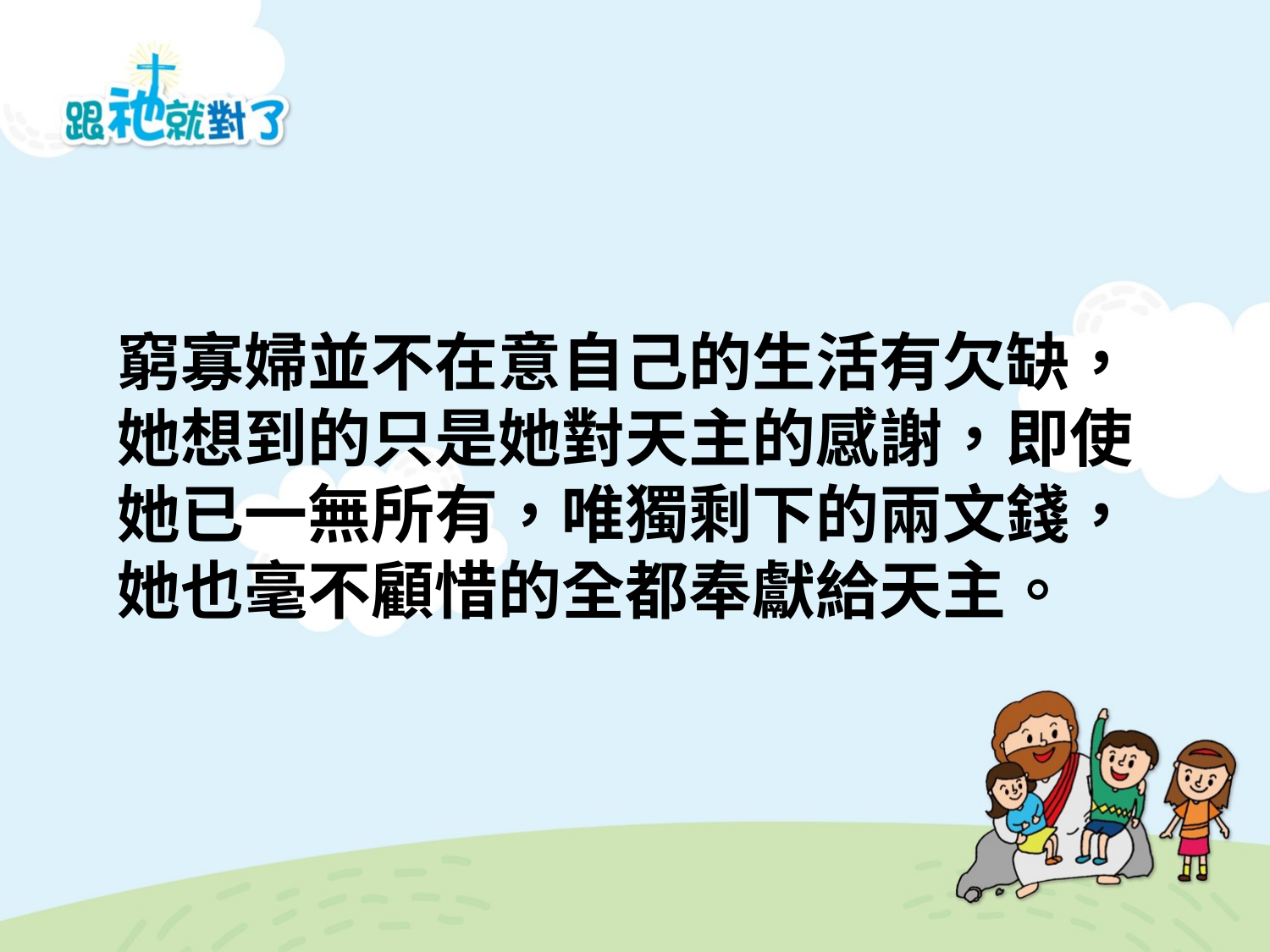

窮寡婦並不在意自己的生活有欠缺，她想到的只是她對天主的感謝，即使她已一無所有，唯獨剩下的兩文錢，她也毫不顧惜的全都奉獻給天主。